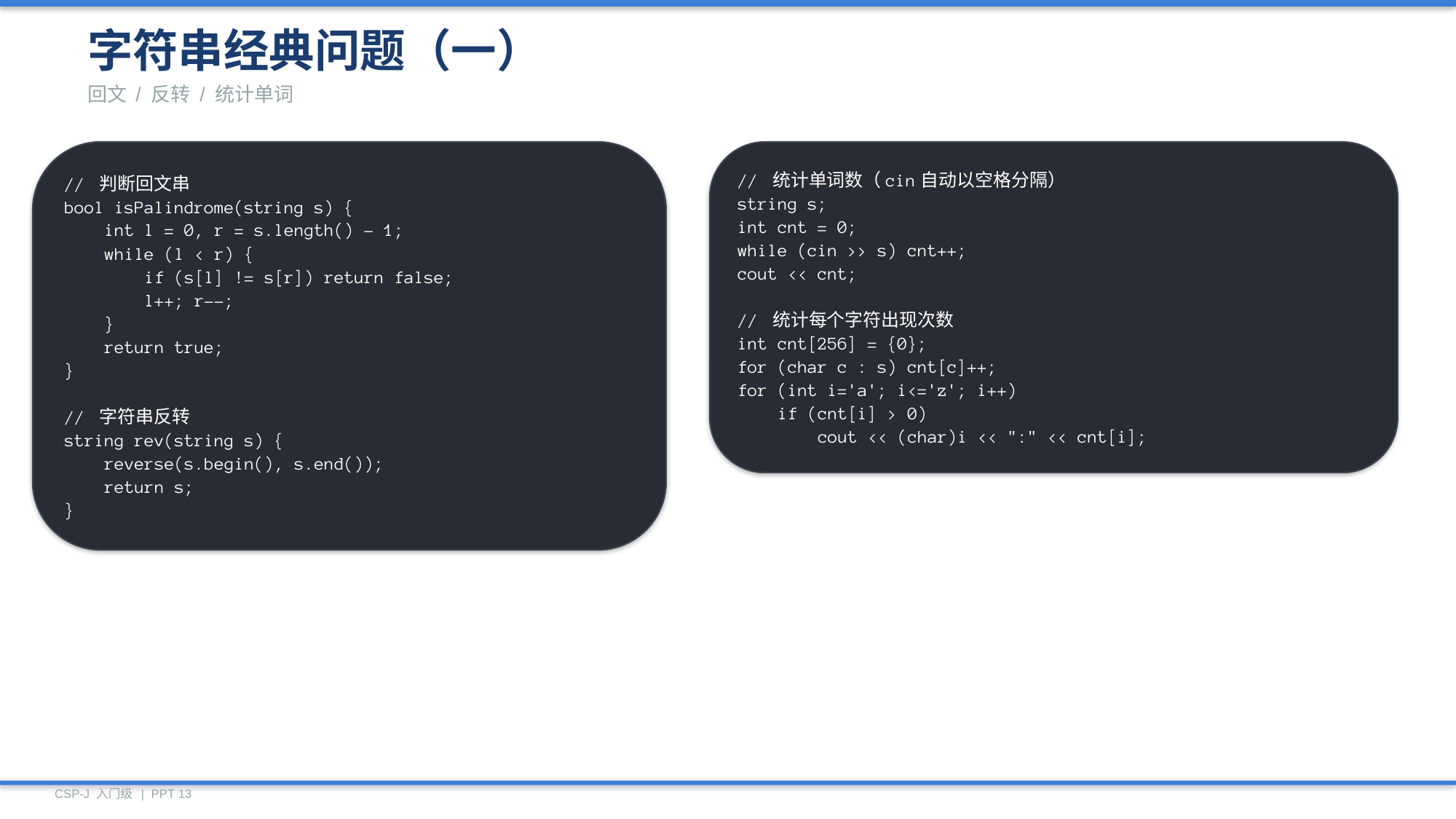

字符串经典问题（一）
回文 / 反转 / 统计单词
// 判断回文串
bool isPalindrome(string s) {
    int l = 0, r = s.length() - 1;
    while (l < r) {
        if (s[l] != s[r]) return false;
        l++; r--;
    }
    return true;
}

// 字符串反转
string rev(string s) {
    reverse(s.begin(), s.end());
    return s;
}
// 统计单词数（cin自动以空格分隔）
string s;
int cnt = 0;
while (cin >> s) cnt++;
cout << cnt;

// 统计每个字符出现次数
int cnt[256] = {0};
for (char c : s) cnt[c]++;
for (int i='a'; i<='z'; i++)
    if (cnt[i] > 0)
        cout << (char)i << ":" << cnt[i];

CSP-J 入门级  |  PPT 13